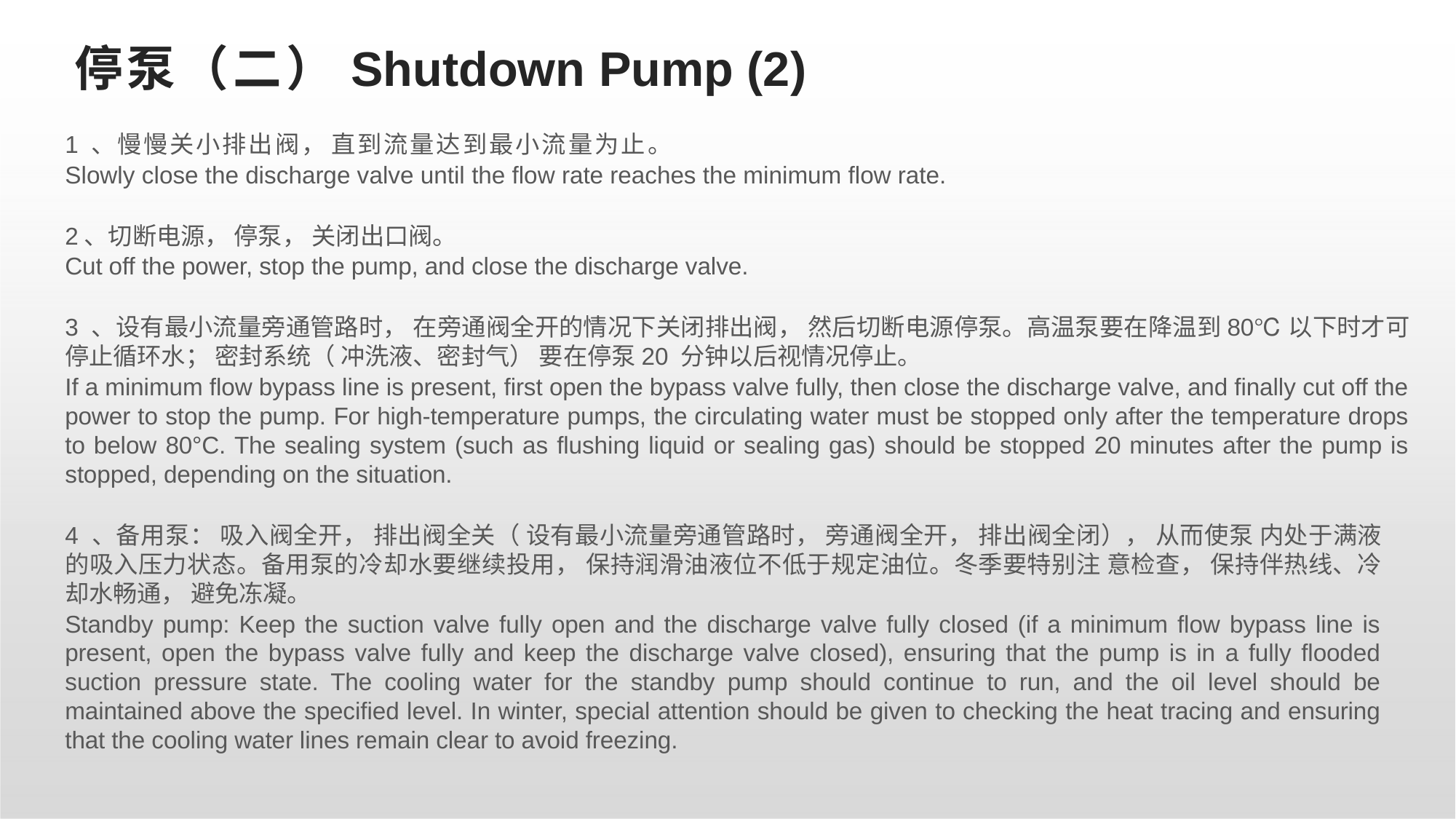

# 停泵（二）Shutdown Pump (2)
1 、慢慢关小排出阀， 直到流量达到最小流量为止。
Slowly close the discharge valve until the flow rate reaches the minimum flow rate.

2、切断电源， 停泵， 关闭出口阀。
Cut off the power, stop the pump, and close the discharge valve.

3 、设有最小流量旁通管路时， 在旁通阀全开的情况下关闭排出阀， 然后切断电源停泵。高温泵要在降温到80℃以下时才可停止循环水； 密封系统（ 冲洗液、密封气） 要在停泵20 分钟以后视情况停止。
If a minimum flow bypass line is present, first open the bypass valve fully, then close the discharge valve, and finally cut off the power to stop the pump. For high-temperature pumps, the circulating water must be stopped only after the temperature drops to below 80°C. The sealing system (such as flushing liquid or sealing gas) should be stopped 20 minutes after the pump is stopped, depending on the situation.

4 、备用泵： 吸入阀全开， 排出阀全关（ 设有最小流量旁通管路时， 旁通阀全开， 排出阀全闭）， 从而使泵 内处于满液的吸入压力状态。备用泵的冷却水要继续投用， 保持润滑油液位不低于规定油位。冬季要特别注 意检查， 保持伴热线、冷却水畅通， 避免冻凝。
Standby pump: Keep the suction valve fully open and the discharge valve fully closed (if a minimum flow bypass line is present, open the bypass valve fully and keep the discharge valve closed), ensuring that the pump is in a fully flooded suction pressure state. The cooling water for the standby pump should continue to run, and the oil level should be maintained above the specified level. In winter, special attention should be given to checking the heat tracing and ensuring that the cooling water lines remain clear to avoid freezing.